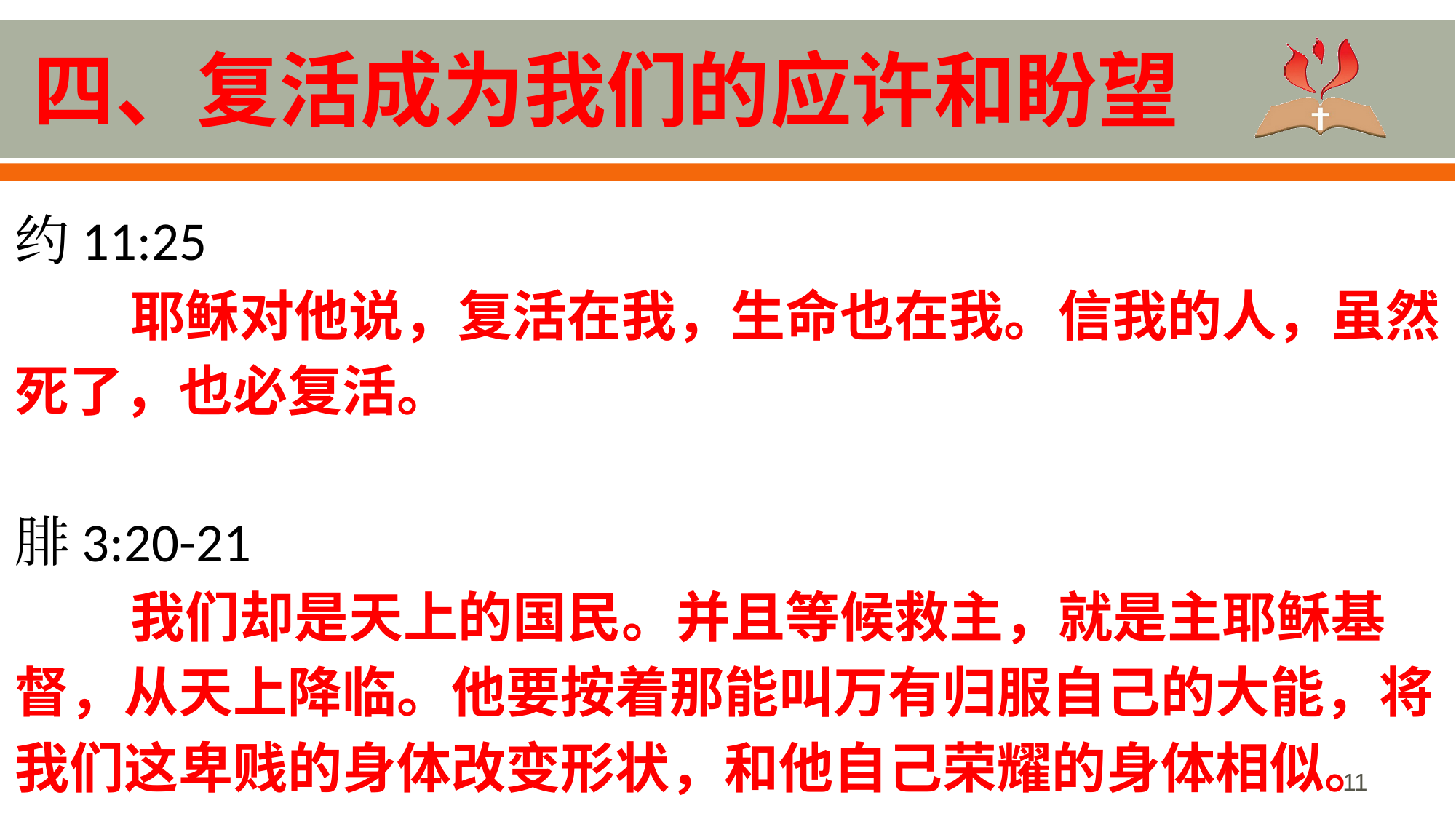

# 四、复活成为我们的应许和盼望
约11:25
耶稣对他说，复活在我，生命也在我。信我的人，虽然死了，也必复活。

腓3:20-21
我们却是天上的国民。并且等候救主，就是主耶稣基督，从天上降临。他要按着那能叫万有归服自己的大能，将我们这卑贱的身体改变形状，和他自己荣耀的身体相似。
11